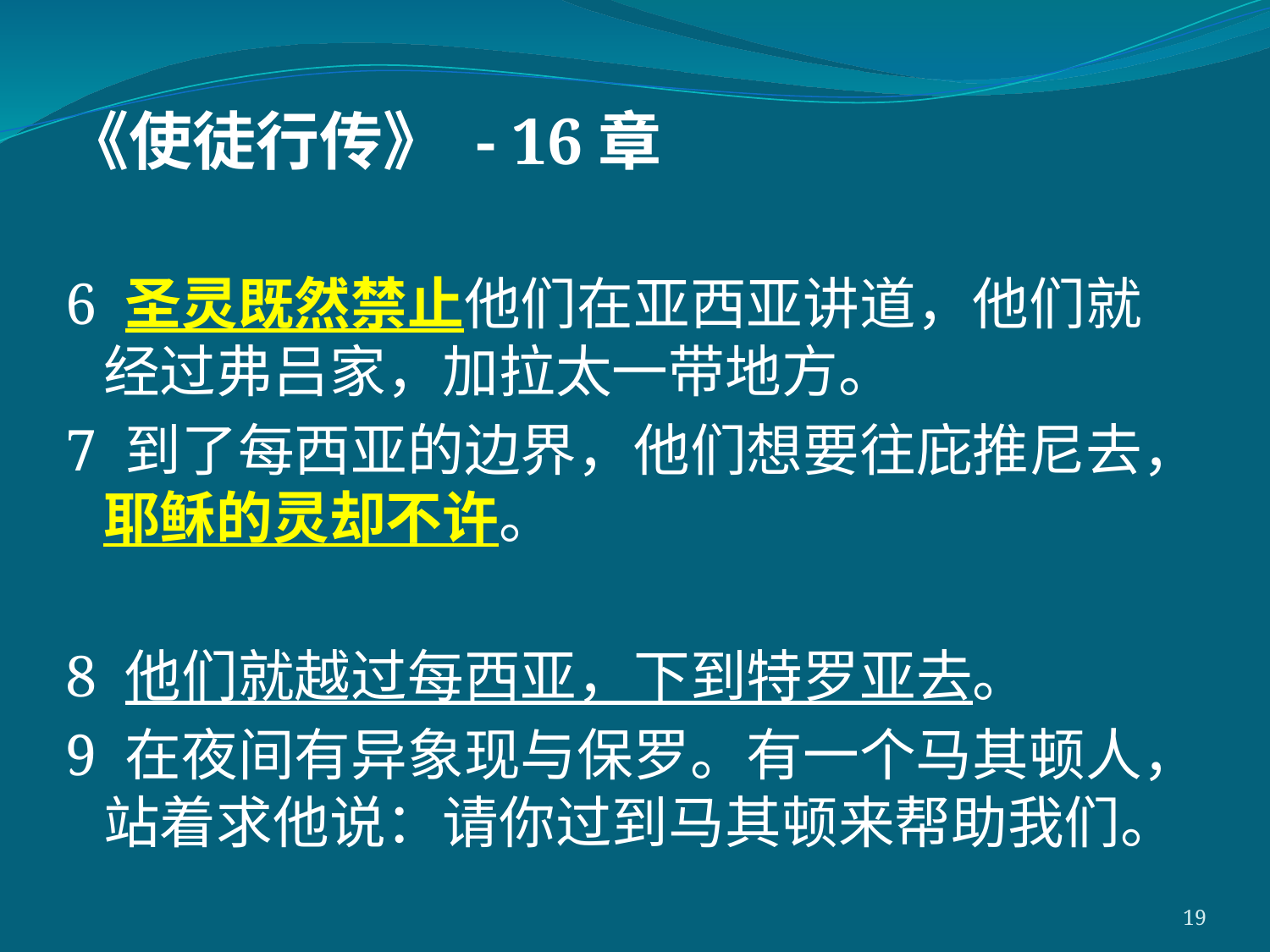

《使徒行传》 - 16章

6 圣灵既然禁止他们在亚西亚讲道，他们就经过弗吕家，加拉太一带地方。
7 到了每西亚的边界，他们想要往庇推尼去，耶稣的灵却不许。

8 他们就越过每西亚，下到特罗亚去。
9 在夜间有异象现与保罗。有一个马其顿人，站着求他说：请你过到马其顿来帮助我们。

19